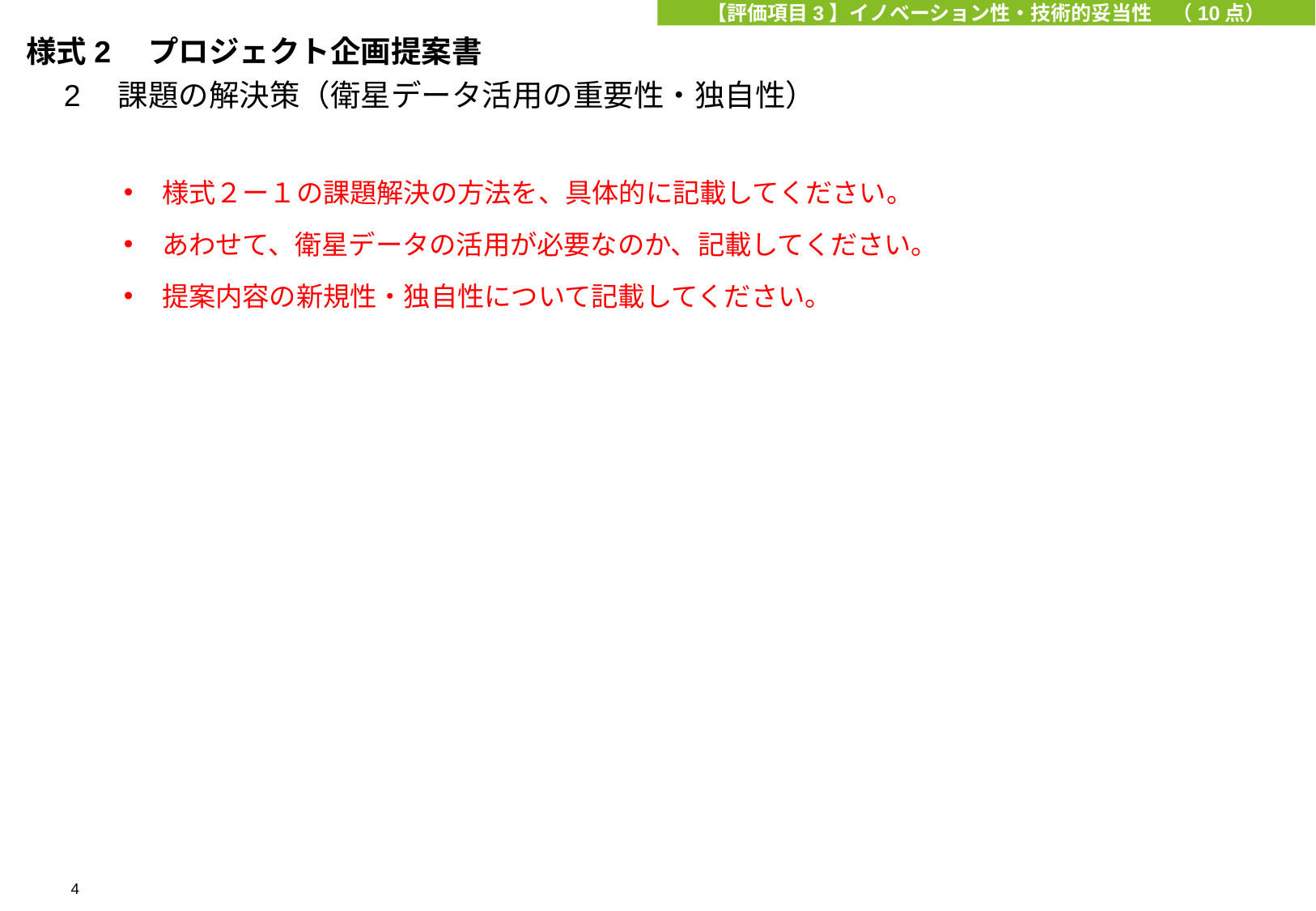

【評価項目3】イノベーション性・技術的妥当性　（10点）
様式2　プロジェクト企画提案書
　2　課題の解決策（衛星データ活用の重要性・独自性）
様式２ー１の課題解決の方法を、具体的に記載してください。
あわせて、衛星データの活用が必要なのか、記載してください。
提案内容の新規性・独自性について記載してください。
4